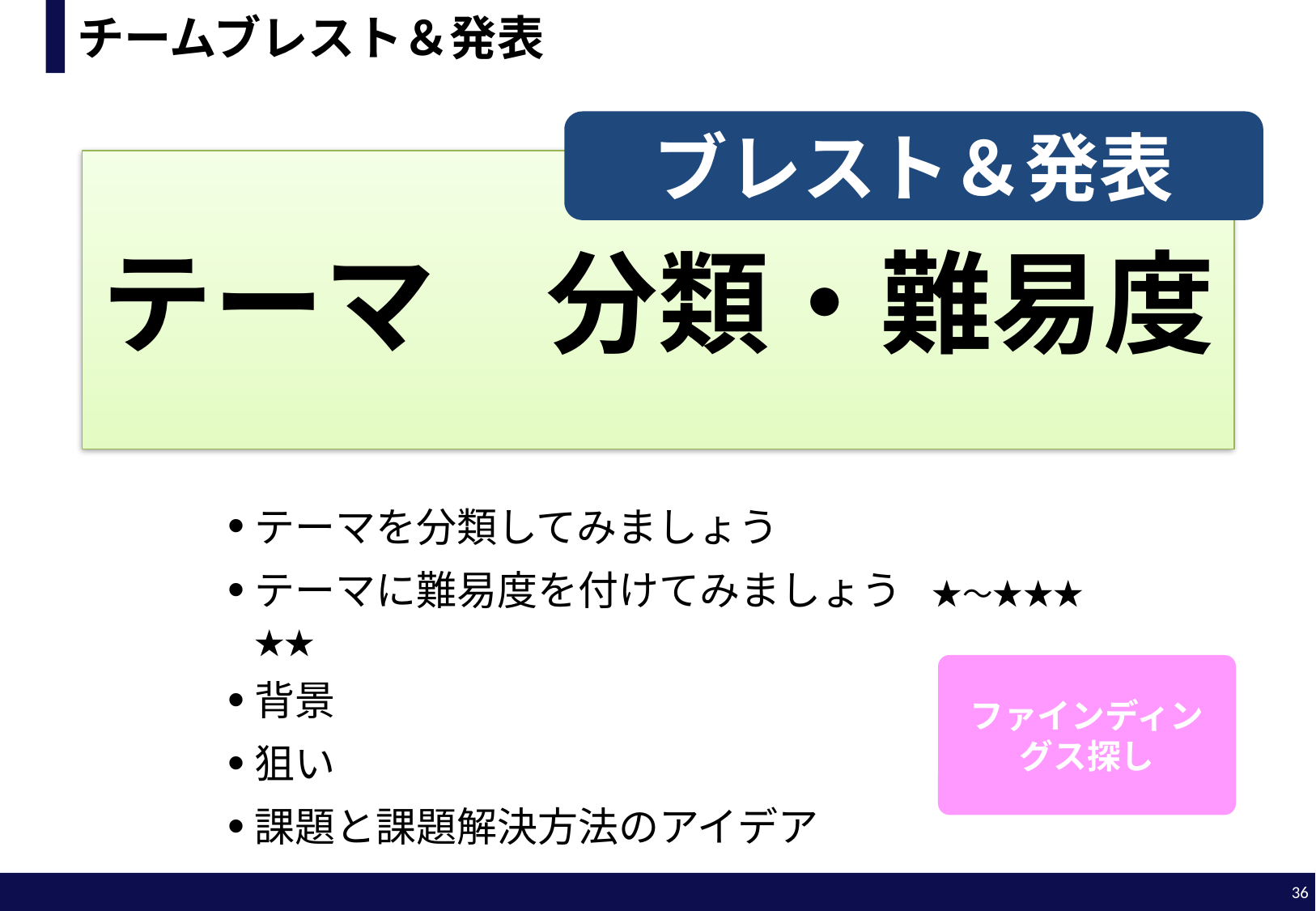

# チームブレスト＆発表
ブレスト＆発表
テーマ　分類・難易度
テーマを分類してみましょう
テーマに難易度を付けてみましょう　★～★★★★★
背景
狙い
課題と課題解決方法のアイデア
ファインディングス探し